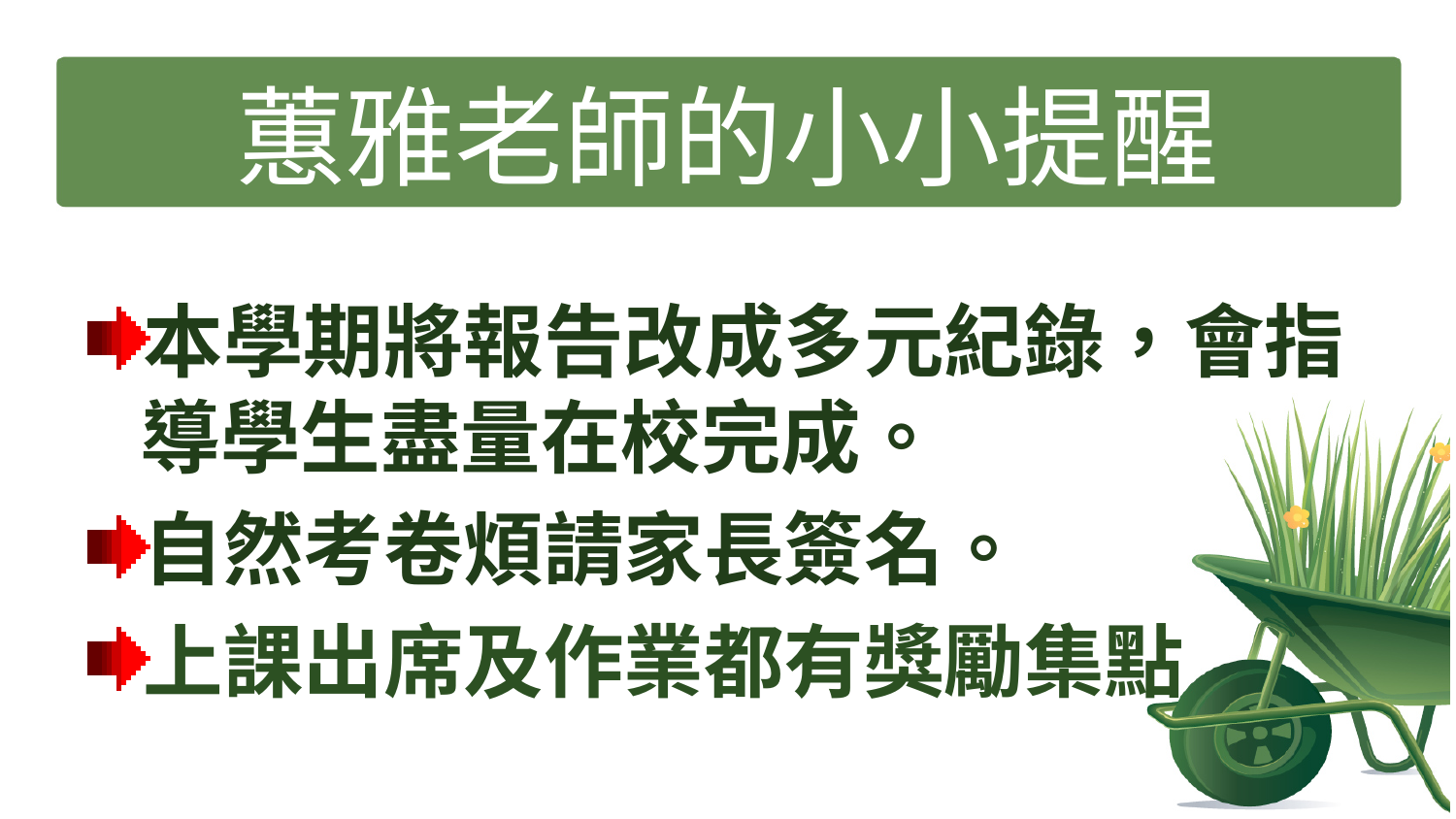

# 蕙雅老師的小小提醒
本學期將報告改成多元紀錄，會指導學生盡量在校完成。
自然考卷煩請家長簽名。
上課出席及作業都有獎勵集點